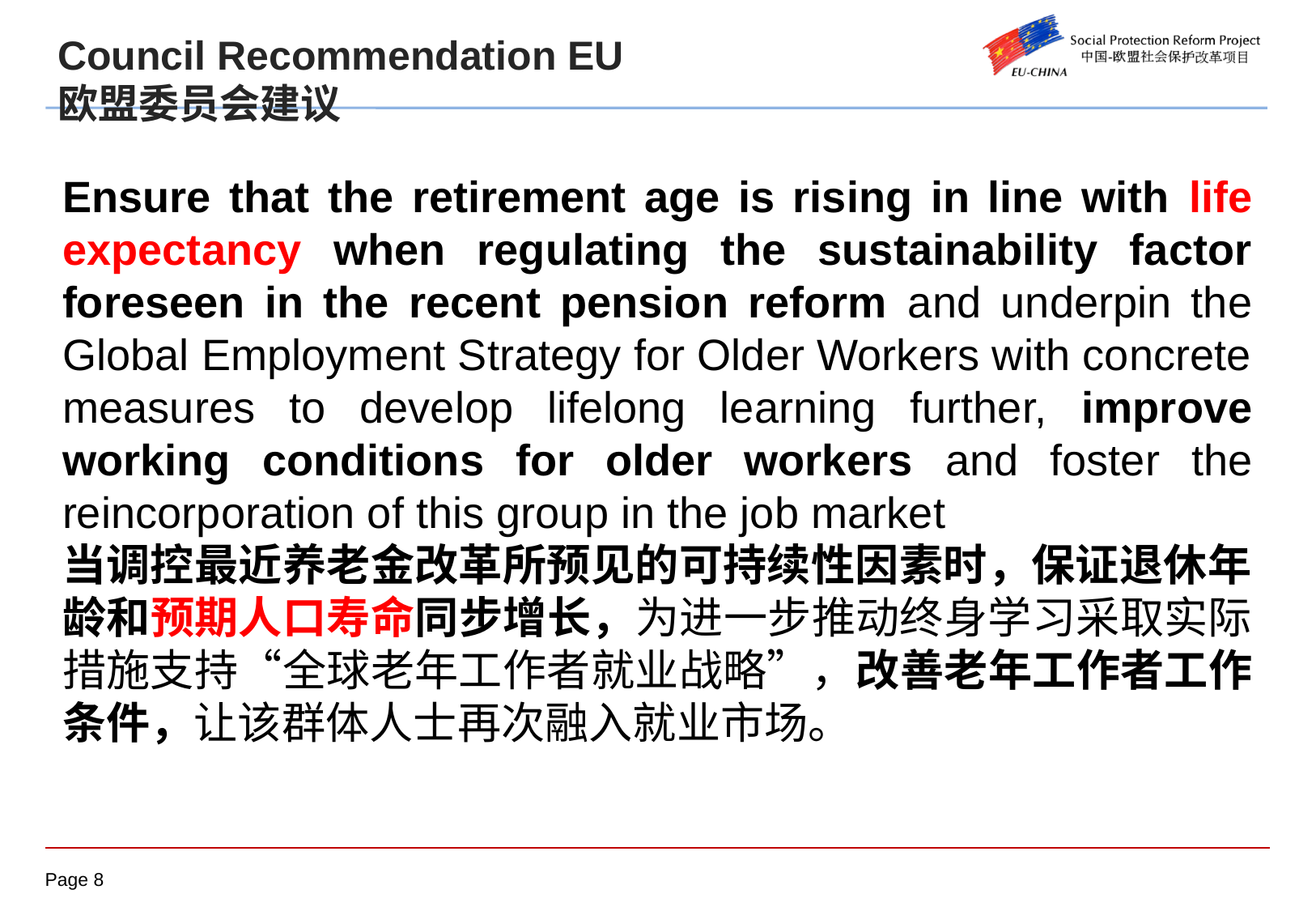

Council Recommendation EU
欧盟委员会建议
Ensure that the retirement age is rising in line with life expectancy when regulating the sustainability factor foreseen in the recent pension reform and underpin the Global Employment Strategy for Older Workers with concrete measures to develop lifelong learning further, improve working conditions for older workers and foster the reincorporation of this group in the job market
当调控最近养老金改革所预见的可持续性因素时，保证退休年龄和预期人口寿命同步增长，为进一步推动终身学习采取实际措施支持“全球老年工作者就业战略”，改善老年工作者工作条件，让该群体人士再次融入就业市场。